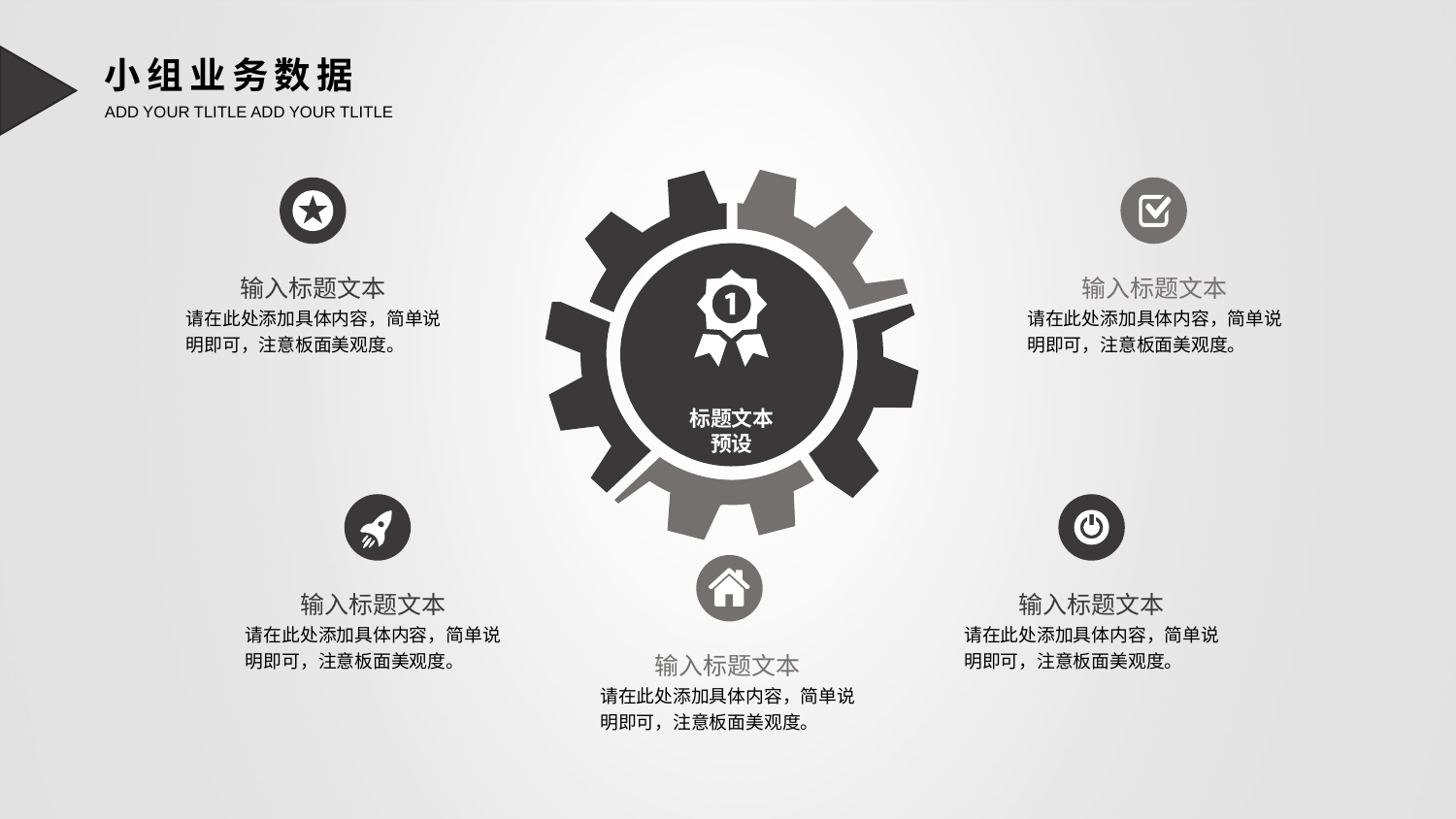

小组业务数据

ADD YOUR TLITLE ADD YOUR TLITLE

标题文本
预设

输入标题文本
请在此处添加具体内容，简单说明即可，注意板面美观度。

输入标题文本
请在此处添加具体内容，简单说明即可，注意板面美观度。

输入标题文本
请在此处添加具体内容，简单说明即可，注意板面美观度。

输入标题文本
请在此处添加具体内容，简单说明即可，注意板面美观度。

输入标题文本
请在此处添加具体内容，简单说明即可，注意板面美观度。